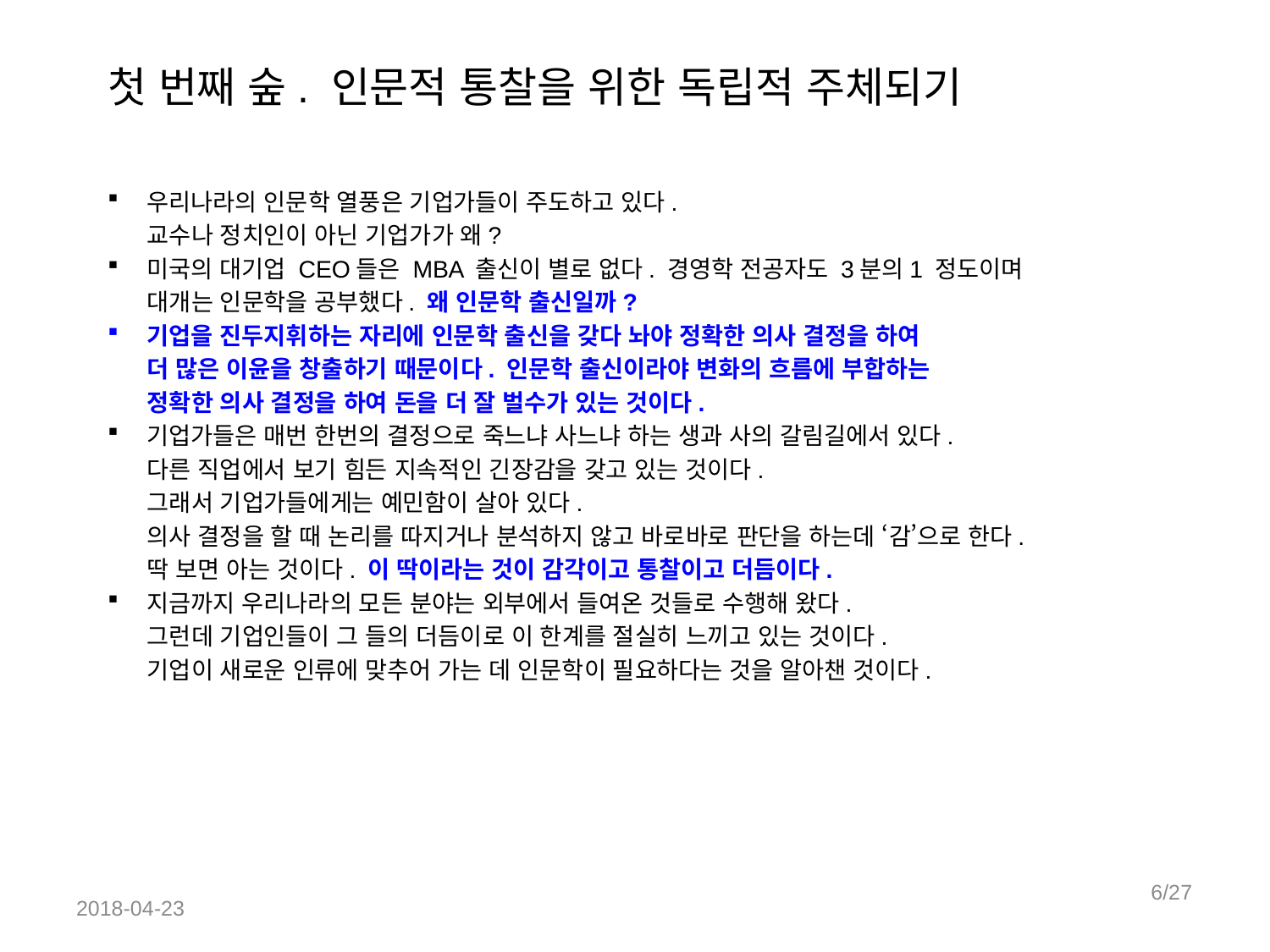

# 첫 번째 숲. 인문적 통찰을 위한 독립적 주체되기

우리나라의 인문학 열풍은 기업가들이 주도하고 있다.
     교수나 정치인이 아닌 기업가가 왜?
미국의 대기업 CEO들은 MBA 출신이 별로 없다. 경영학 전공자도 3분의1 정도이며
     대개는 인문학을 공부했다. 왜 인문학 출신일까?
기업을 진두지휘하는 자리에 인문학 출신을 갖다 놔야 정확한 의사 결정을 하여
     더 많은 이윤을 창출하기 때문이다. 인문학 출신이라야 변화의 흐름에 부합하는
     정확한 의사 결정을 하여 돈을 더 잘 벌수가 있는 것이다.
기업가들은 매번 한번의 결정으로 죽느냐 사느냐 하는 생과 사의 갈림길에서 있다.
     다른 직업에서 보기 힘든 지속적인 긴장감을 갖고 있는 것이다.
     그래서 기업가들에게는 예민함이 살아 있다.
     의사 결정을 할 때 논리를 따지거나 분석하지 않고 바로바로 판단을 하는데 ‘감’으로 한다.
     딱 보면 아는 것이다. 이 딱이라는 것이 감각이고 통찰이고 더듬이다.
지금까지 우리나라의 모든 분야는 외부에서 들여온 것들로 수행해 왔다.
     그런데 기업인들이 그 들의 더듬이로 이 한계를 절실히 느끼고 있는 것이다.
     기업이 새로운 인류에 맞추어 가는 데 인문학이 필요하다는 것을 알아챈 것이다.

6/27
2018-04-23